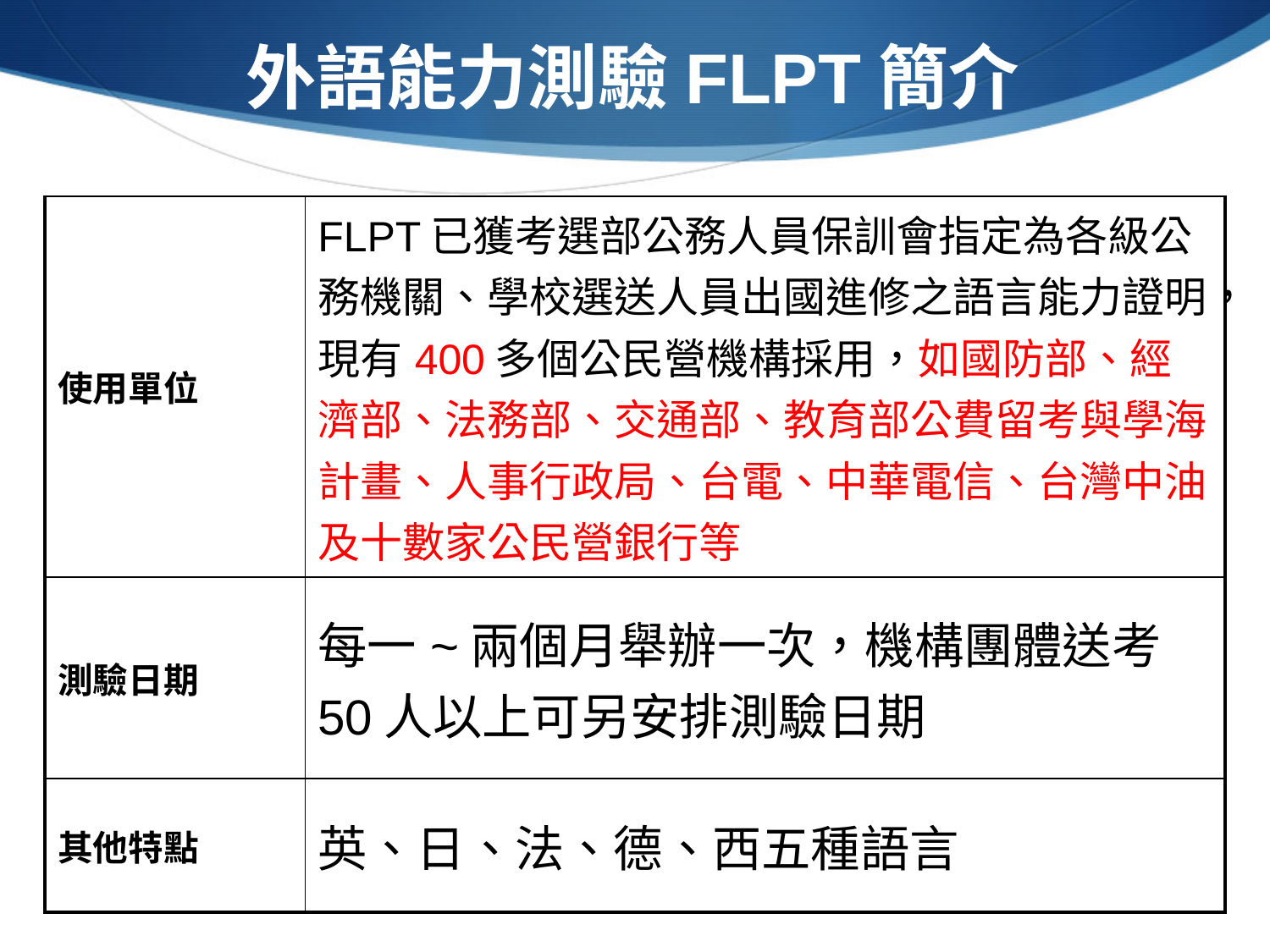

# 外語能力測驗FLPT簡介
| 使用單位 | FLPT已獲考選部公務人員保訓會指定為各級公務機關、學校選送人員出國進修之語言能力證明，現有400多個公民營機構採用，如國防部、經濟部、法務部、交通部、教育部公費留考與學海計畫、人事行政局、台電、中華電信、台灣中油及十數家公民營銀行等 |
| --- | --- |
| 測驗日期 | 每一~兩個月舉辦一次，機構團體送考50人以上可另安排測驗日期 |
| 其他特點 | 英、日、法、德、西五種語言 |